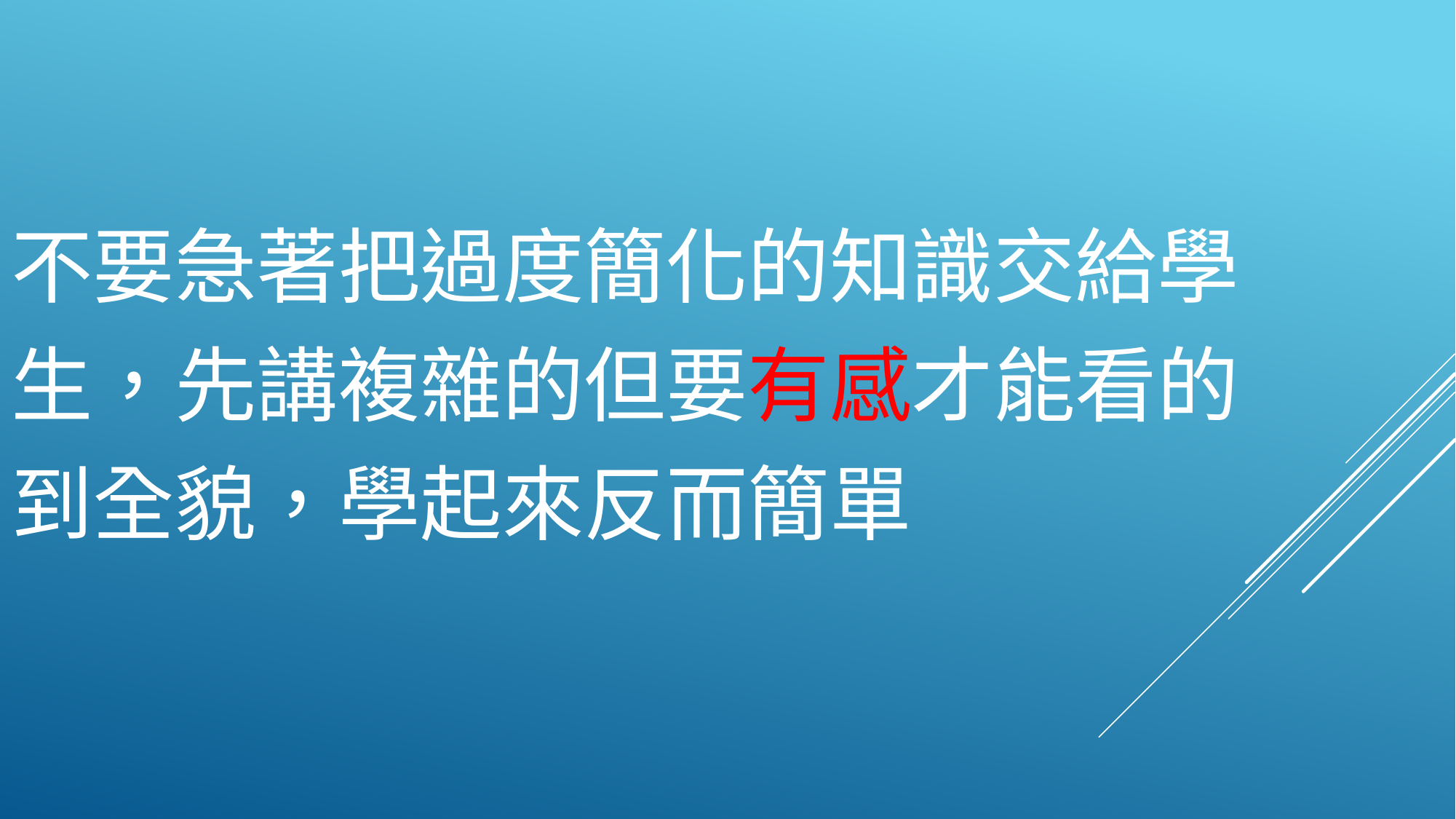

不要急著把過度簡化的知識交給學生，先講複雜的但要有感才能看的到全貌，學起來反而簡單